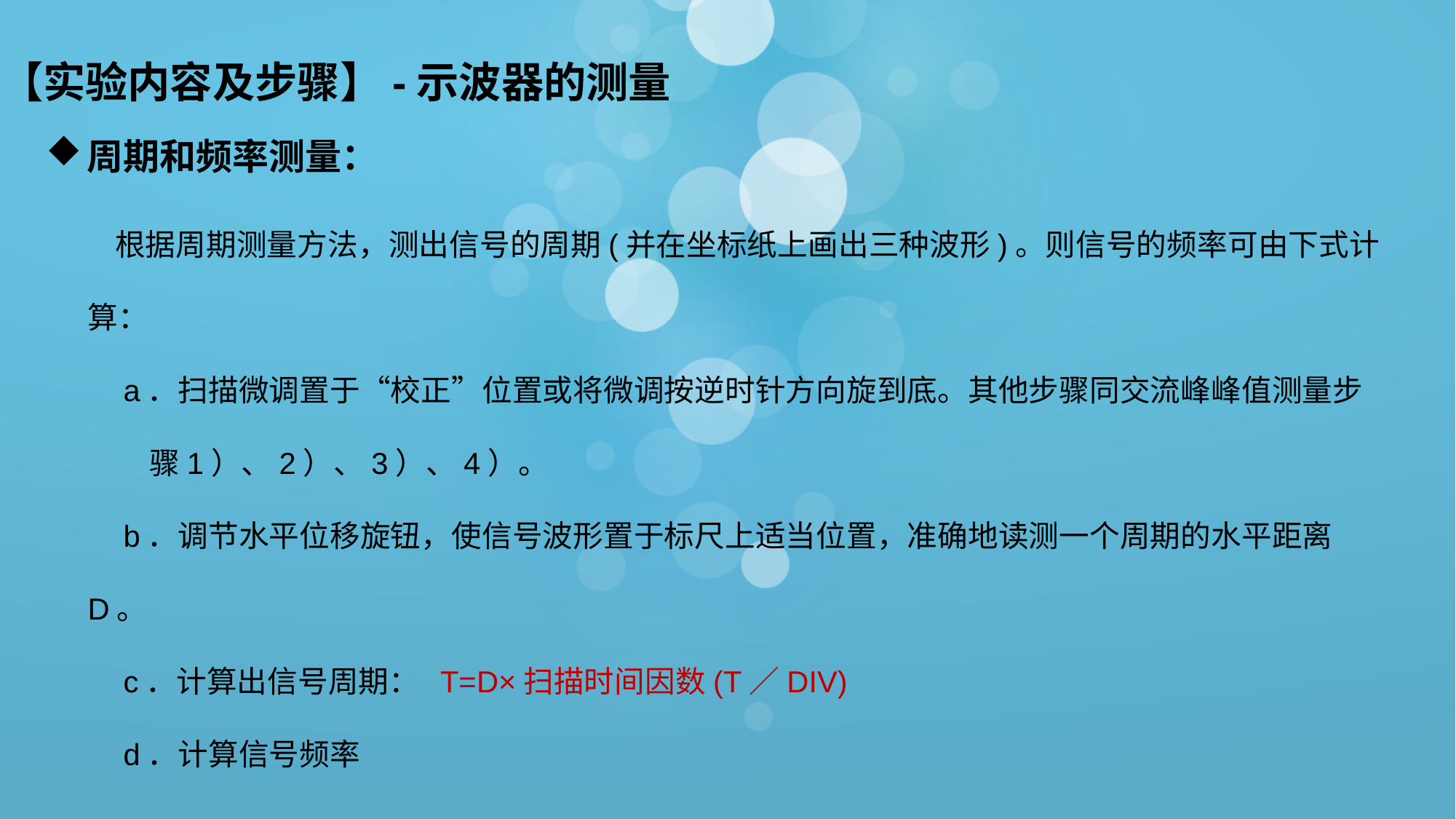

【实验内容及步骤】-示波器的测量
周期和频率测量：
根据周期测量方法，测出信号的周期(并在坐标纸上画出三种波形)。则信号的频率可由下式计算：
 a．扫描微调置于“校正”位置或将微调按逆时针方向旋到底。其他步骤同交流峰峰值测量步
    骤1）、2）、3）、4）。
 b．调节水平位移旋钮，使信号波形置于标尺上适当位置，准确地读测一个周期的水平距离D。
 c．计算出信号周期：  T=D×扫描时间因数(T／DIV)
 d．计算信号频率